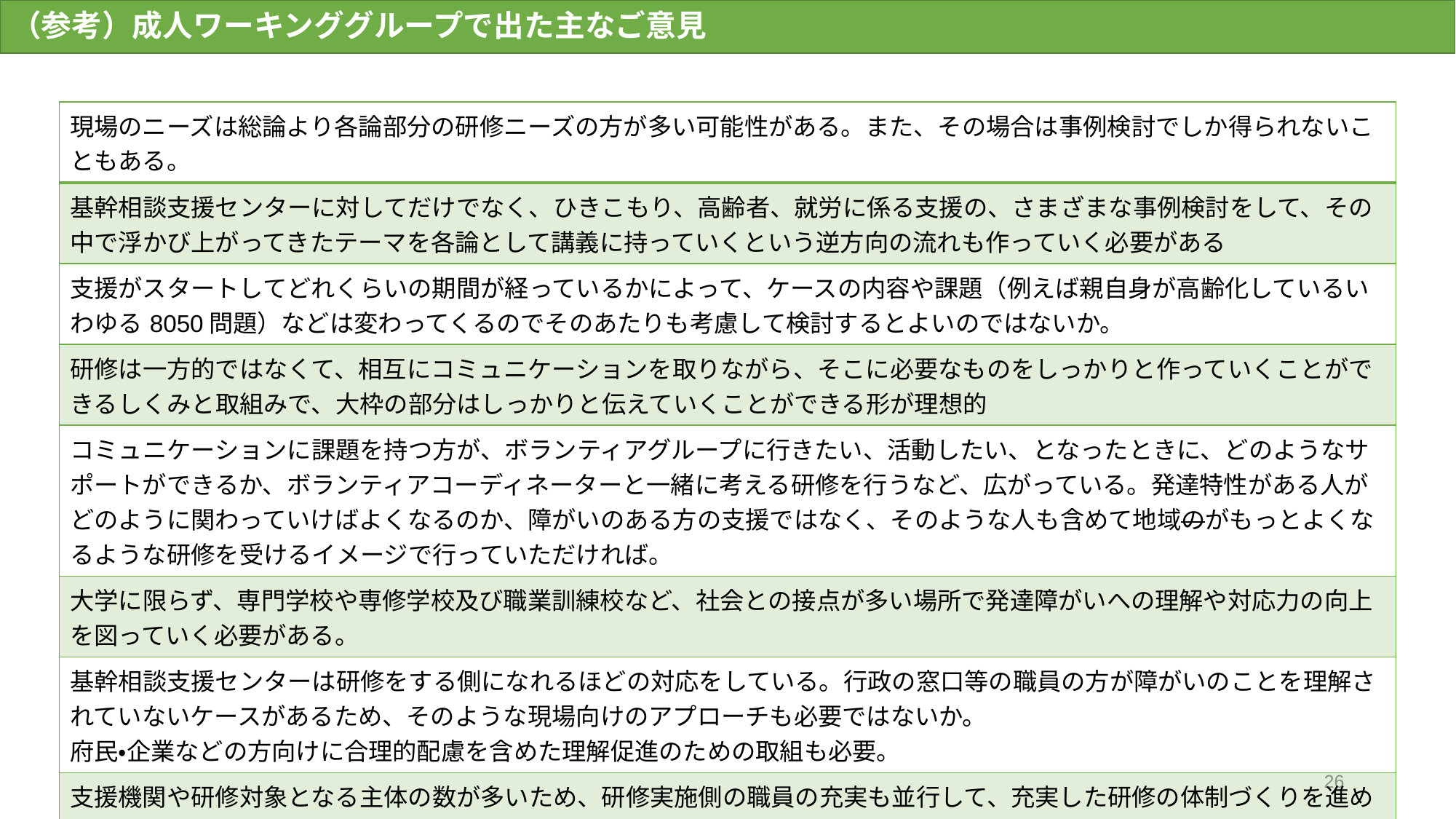

（参考）成人ワーキンググループで出た主なご意見
| 現場のニーズは総論より各論部分の研修ニーズの方が多い可能性がある。また、その場合は事例検討でしか得られないこともある。 |
| --- |
| 基幹相談支援センターに対してだけでなく、ひきこもり、高齢者、就労に係る支援の、さまざまな事例検討をして、その中で浮かび上がってきたテーマを各論として講義に持っていくという逆方向の流れも作っていく必要がある |
| 支援がスタートしてどれくらいの期間が経っているかによって、ケースの内容や課題（例えば親自身が高齢化しているいわゆる8050問題）などは変わってくるのでそのあたりも考慮して検討するとよいのではないか。 |
| 研修は一方的ではなくて、相互にコミュニケーションを取りながら、そこに必要なものをしっかりと作っていくことができるしくみと取組みで、大枠の部分はしっかりと伝えていくことができる形が理想的 |
| コミュニケーションに課題を持つ方が、ボランティアグループに行きたい、活動したい、となったときに、どのようなサポートができるか、ボランティアコーディネーターと一緒に考える研修を行うなど、広がっている。発達特性がある人がどのように関わっていけばよくなるのか、障がいのある方の支援ではなく、そのような人も含めて地域のがもっとよくなるような研修を受けるイメージで行っていただければ。 |
| 大学に限らず、専門学校や専修学校及び職業訓練校など、社会との接点が多い場所で発達障がいへの理解や対応力の向上を図っていく必要がある。 |
| 基幹相談支援センターは研修をする側になれるほどの対応をしている。行政の窓口等の職員の方が障がいのことを理解されていないケースがあるため、そのような現場向けのアプローチも必要ではないか。 府民・企業などの方向けに合理的配慮を含めた理解促進のための取組も必要。 |
| 支援機関や研修対象となる主体の数が多いため、研修実施側の職員の充実も並行して、充実した研修の体制づくりを進めてほしい。 |
26